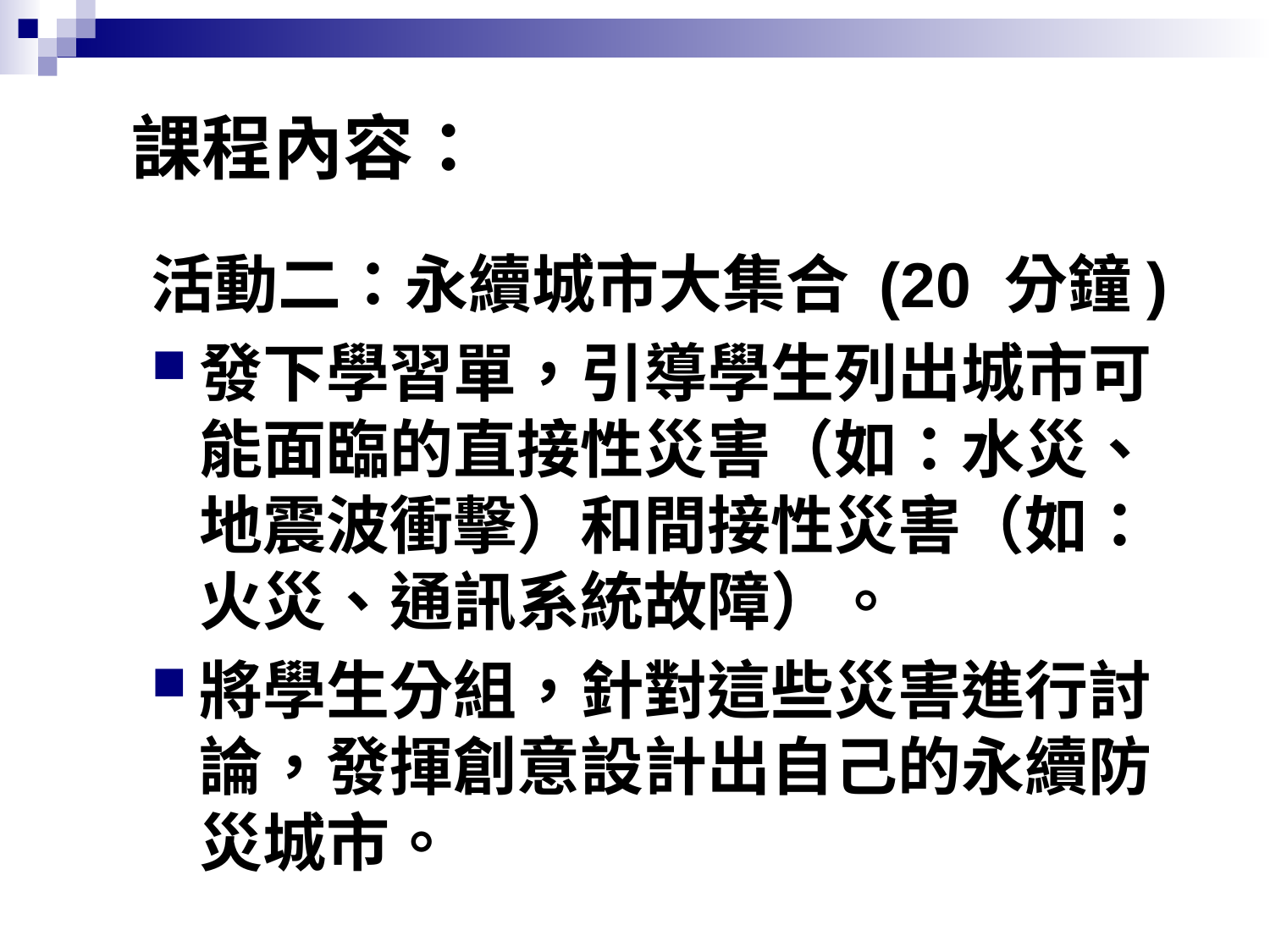

# 課程內容：
活動二：永續城市大集合 (20 分鐘)
發下學習單，引導學生列出城市可能面臨的直接性災害（如：水災、地震波衝擊）和間接性災害（如：火災、通訊系統故障）。
將學生分組，針對這些災害進行討論，發揮創意設計出自己的永續防災城市。